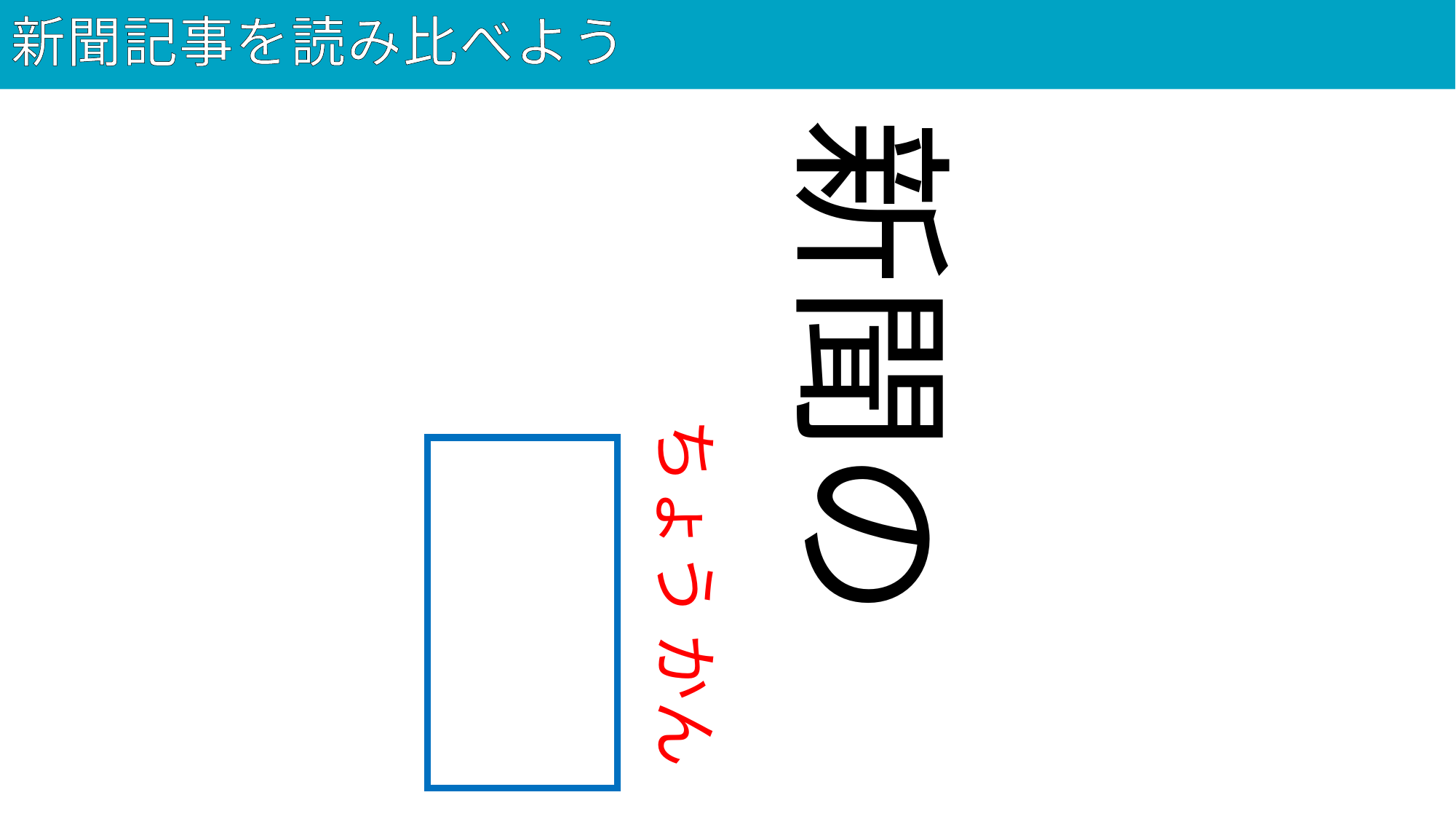

# 新聞記事を読み比べよう
80
新聞の
ちょう かん
朝刊